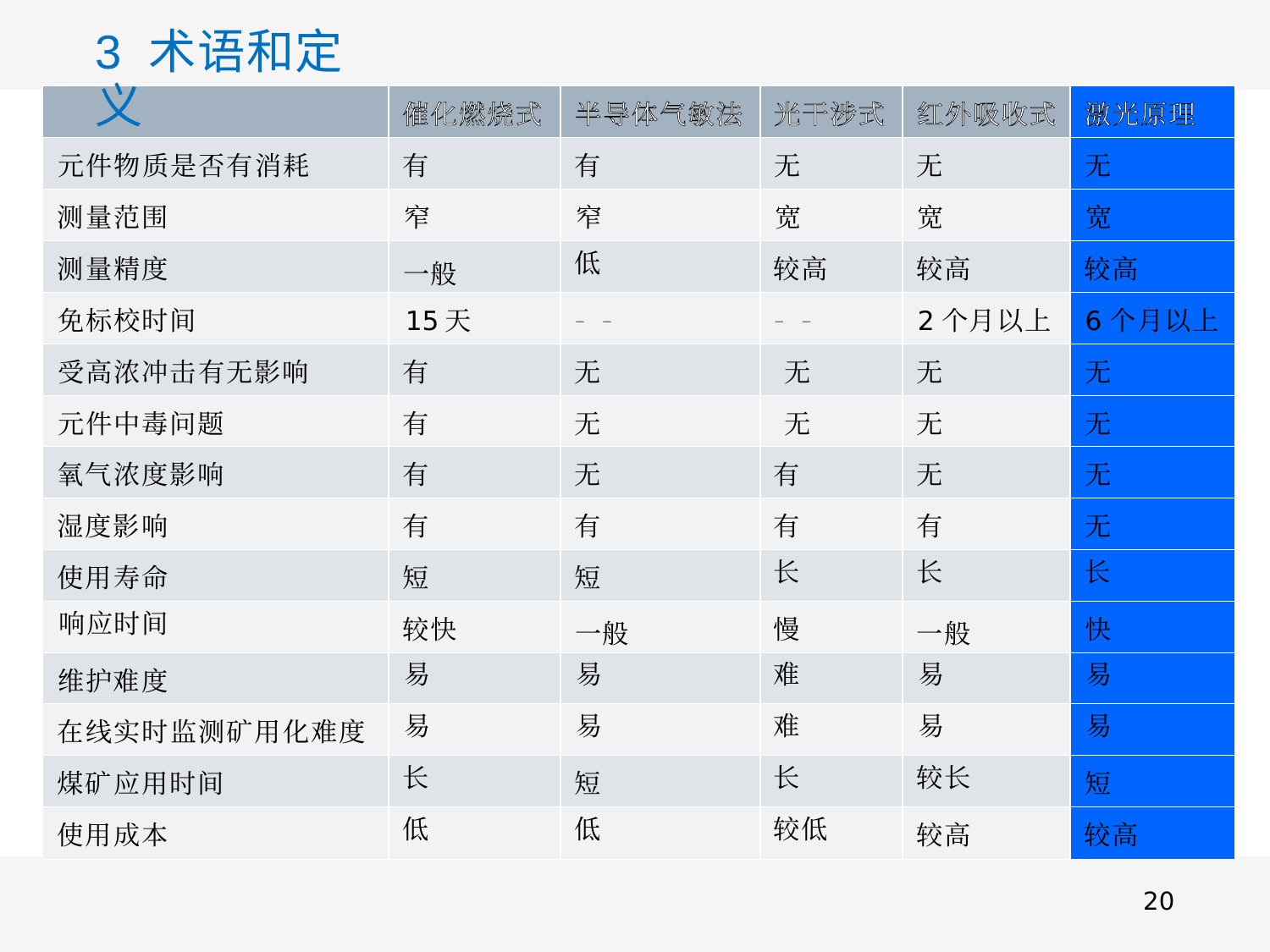

3 术语和定义
|  | 催化燃烧式 | 半导体气敏法 | 光干涉式 | 红外吸收式 | 激光原理 |
| --- | --- | --- | --- | --- | --- |
| 元件物质是否有消耗 | 有 | 有 | 无 | 无 | 无 |
| 测量范围 | 窄 | 窄 | 宽 | 宽 | 宽 |
| 测量精度 | 一般 | 低 | 较高 | 较高 | 较高 |
| 免标校时间 | 15天 | —— | —— | 2个月以上 | 6个月以上 |
| 受高浓冲击有无影响 | 有 | 无 | 无 | 无 | 无 |
| 元件中毒问题 | 有 | 无 | 无 | 无 | 无 |
| 氧气浓度影响 | 有 | 无 | 有 | 无 | 无 |
| 湿度影响 | 有 | 有 | 有 | 有 | 无 |
| 使用寿命 | 短 | 短 | 长 | 长 | 长 |
| 响应时间 | 较快 | 一般 | 慢 | 一般 | 快 |
| 维护难度 | 易 | 易 | 难 | 易 | 易 |
| 在线实时监测矿用化难度 | 易 | 易 | 难 | 易 | 易 |
| 煤矿应用时间 | 长 | 短 | 长 | 较长 | 短 |
| 使用成本 | 低 | 低 | 较低 | 较高 | 较高 |

20